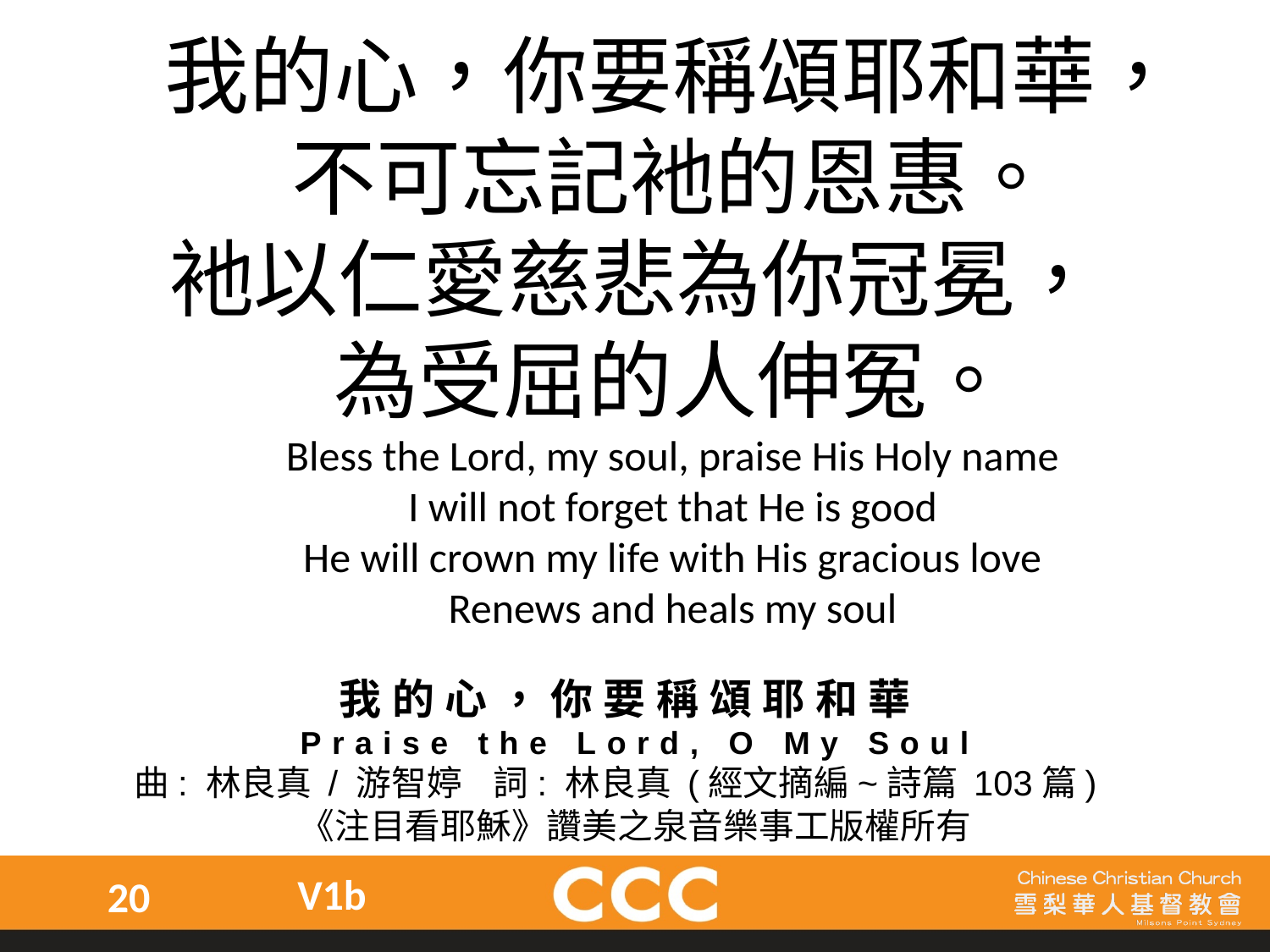

我的心，你要稱頌耶和華，
不可忘記衪的恩惠。
衪以仁愛慈悲為你冠冕，
為受屈的人伸冤。
Bless the Lord, my soul, praise His Holy name
I will not forget that He is good
He will crown my life with His gracious love
Renews and heals my soul
我的心，你要稱頌耶和華
Praise the Lord, O My Soul
曲: 林良真 / 游智婷    詞: 林良真 (經文摘編~詩篇 103篇)
《注目看耶穌》讚美之泉音樂事工版權所有
V1b
20